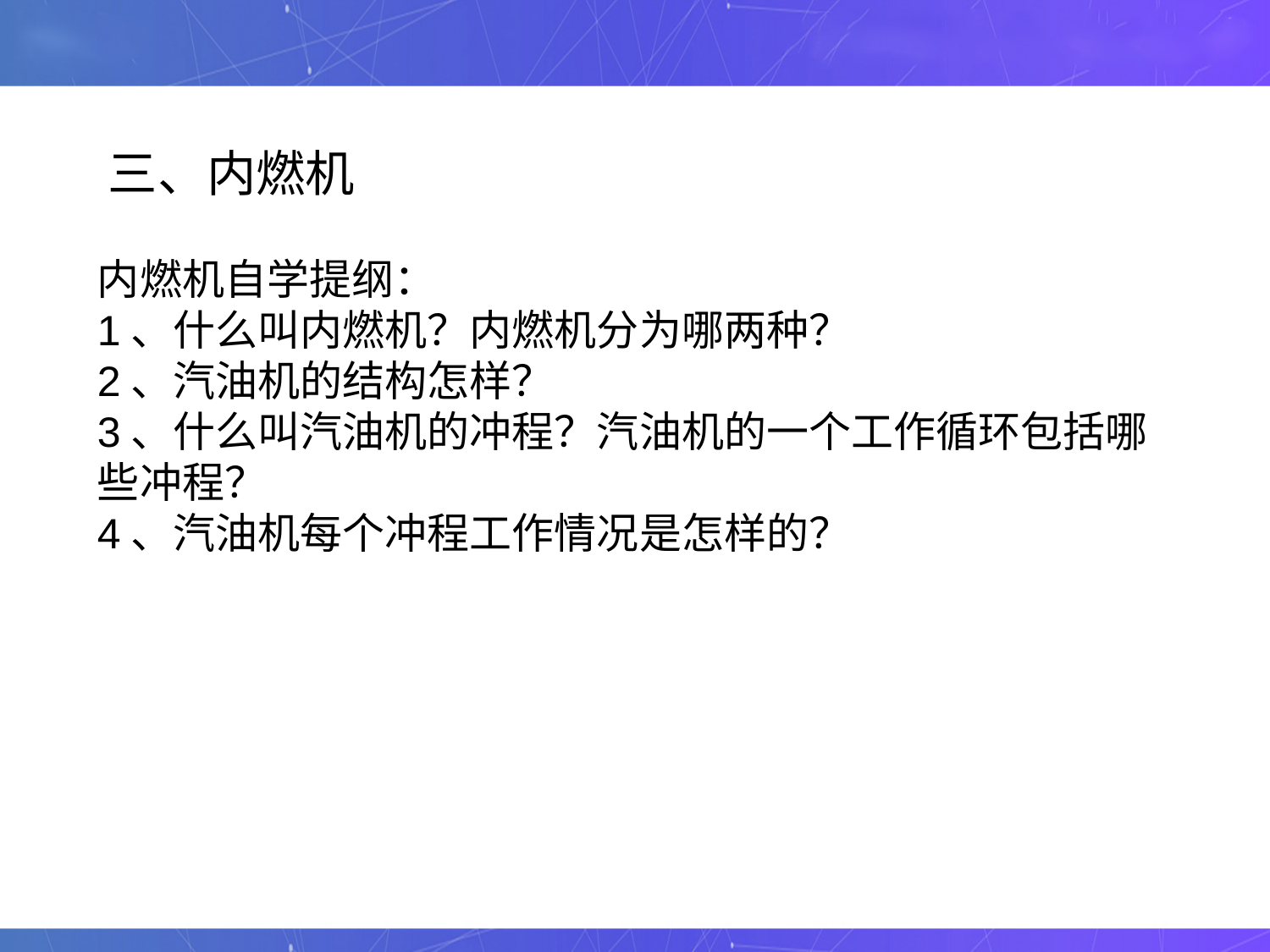

三、内燃机
内燃机自学提纲：
1、什么叫内燃机？内燃机分为哪两种？
2、汽油机的结构怎样？
3、什么叫汽油机的冲程？汽油机的一个工作循环包括哪些冲程？
4、汽油机每个冲程工作情况是怎样的？